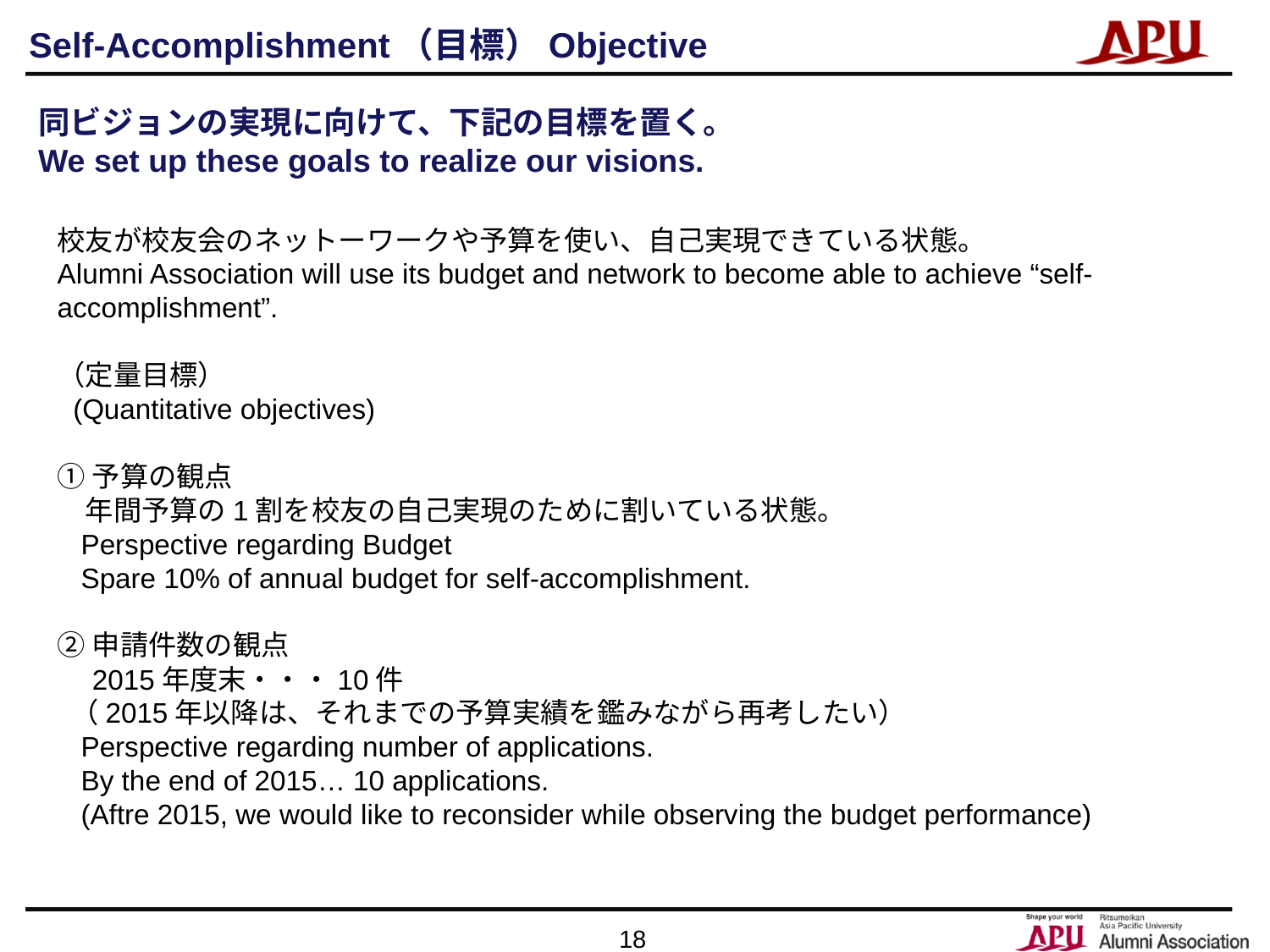

Self-Accomplishment（目標）Objective

同ビジョンの実現に向けて、下記の目標を置く。
We set up these goals to realize our visions.
校友が校友会のネットーワークや予算を使い、自己実現できている状態。
Alumni Association will use its budget and network to become able to achieve “self-accomplishment”.

（定量目標）
  (Quantitative objectives)

①予算の観点
　年間予算の1割を校友の自己実現のために割いている状態。
   Perspective regarding Budget
   Spare 10% of annual budget for self-accomplishment.

②申請件数の観点
　2015年度末・・・10件
 （2015年以降は、それまでの予算実績を鑑みながら再考したい）
   Perspective regarding number of applications.
   By the end of 2015… 10 applications.
   (Aftre 2015, we would like to reconsider while observing the budget performance)

18